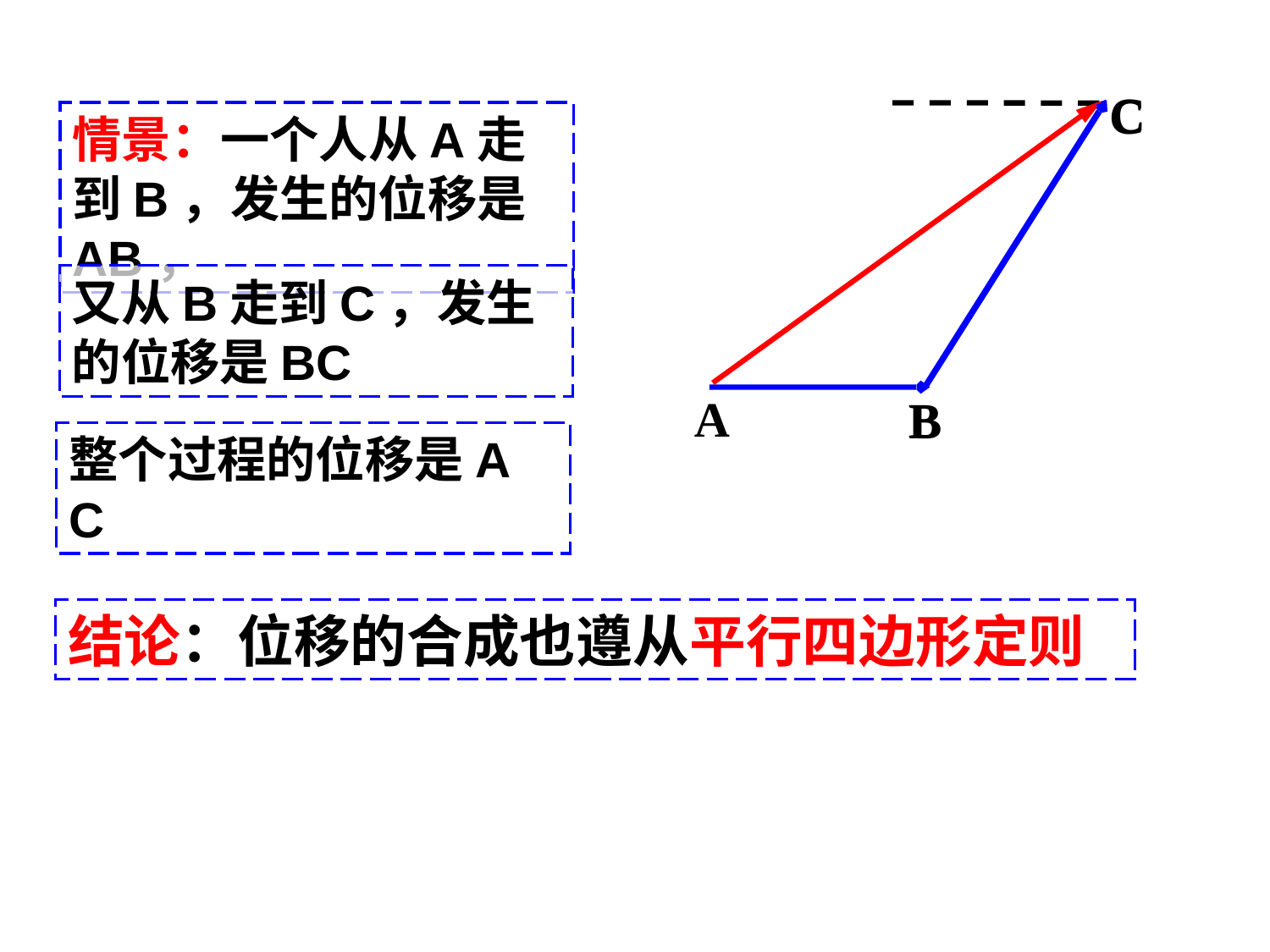

C

B
C

情景：一个人从A走到B，发生的位移是AB，

又从B走到C，发生的位移是BC
A
B

整个过程的位移是A C
结论：位移的合成也遵从平行四边形定则